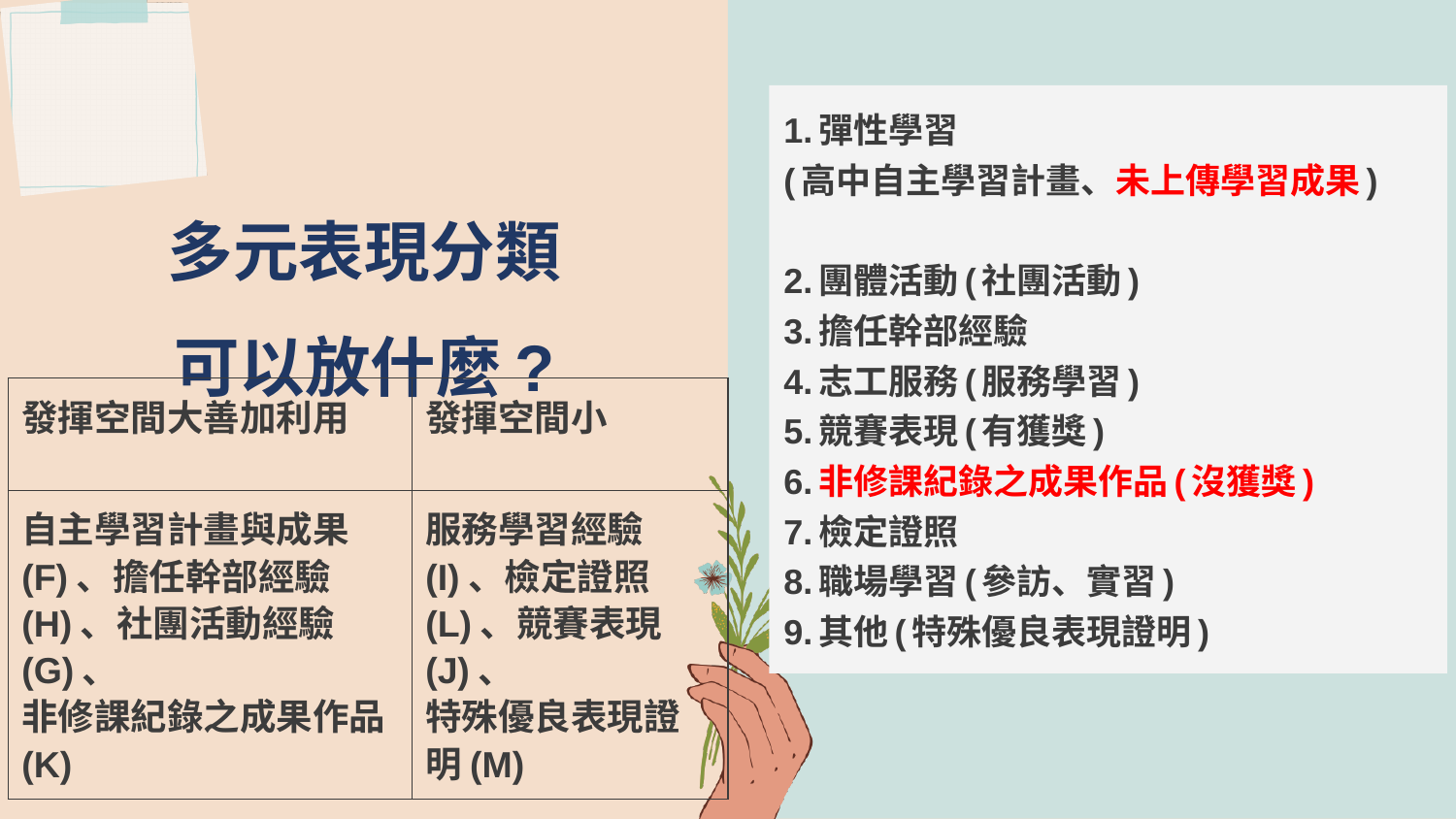

1.彈性學習
(高中自主學習計畫、未上傳學習成果)
2.團體活動(社團活動)
3.擔任幹部經驗
4.志工服務(服務學習)
5.競賽表現(有獲獎)
6.非修課紀錄之成果作品(沒獲獎)
7.檢定證照
8.職場學習(參訪、實習)
9.其他(特殊優良表現證明)

# 多元表現分類
可以放什麼?

| 發揮空間大善加利用 | 發揮空間小 |
| --- | --- |
| 自主學習計畫與成果(F)、擔任幹部經驗(H)、社團活動經驗(G)、 非修課紀錄之成果作品(K) | 服務學習經驗(I)、檢定證照(L)、競賽表現(J)、 特殊優良表現證明(M) |